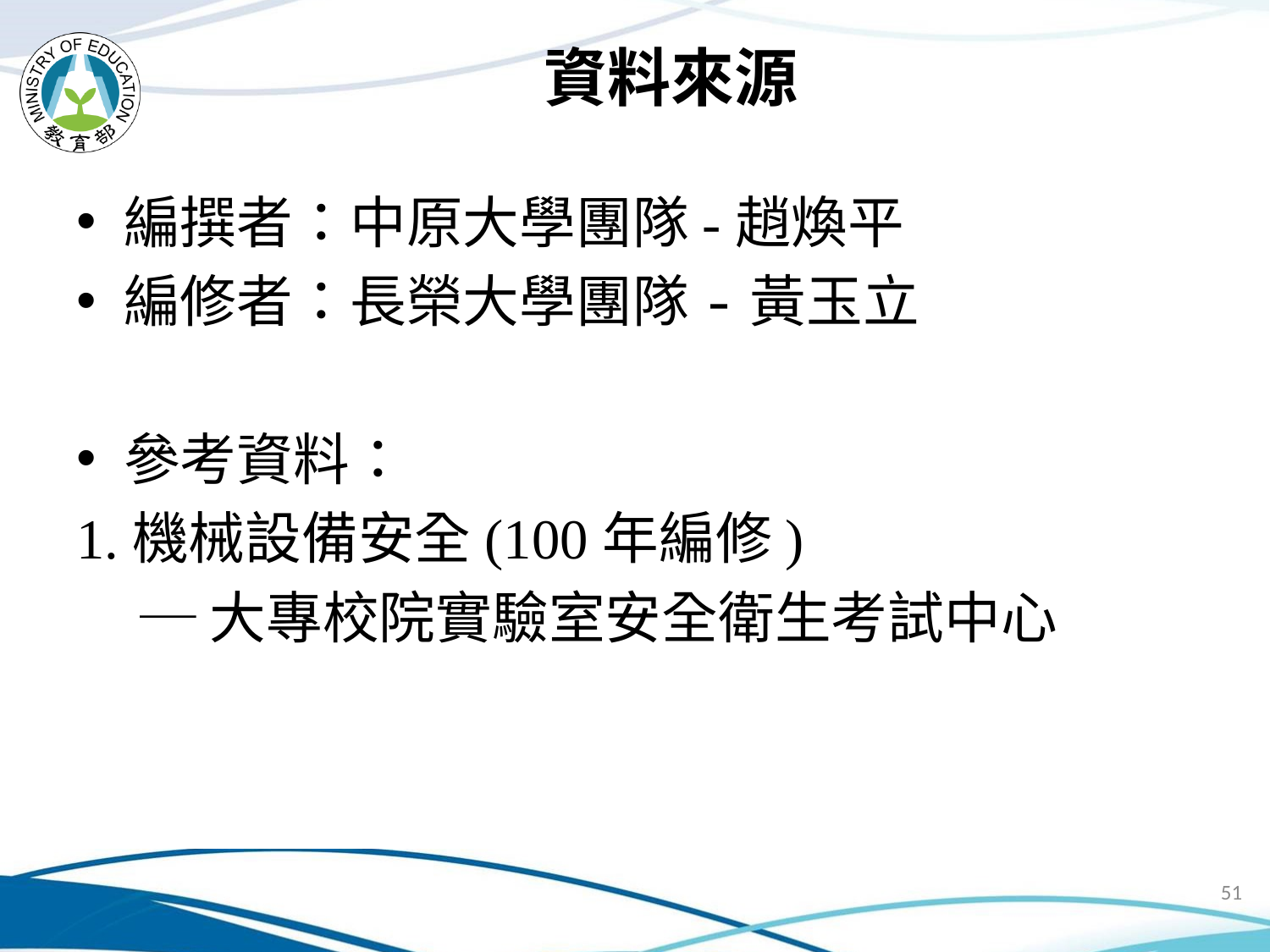

# 資料來源
編撰者：中原大學團隊-趙煥平
編修者：長榮大學團隊-黃玉立

參考資料：
1.機械設備安全(100年編修)
     ─大專校院實驗室安全衛生考試中心

51